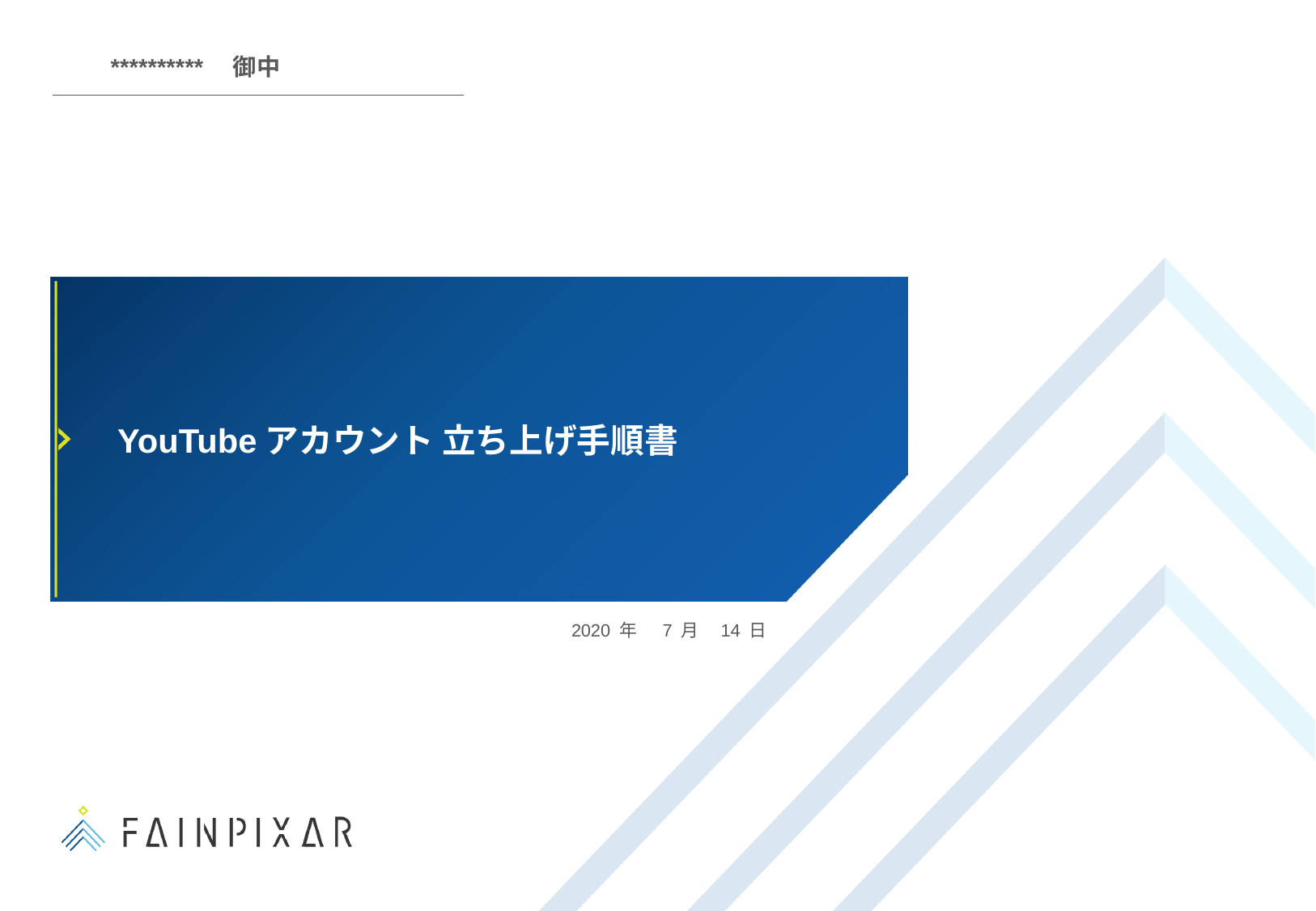

**********　御中
YouTubeアカウント 立ち上げ手順書
2020 年　 7 月　14 日